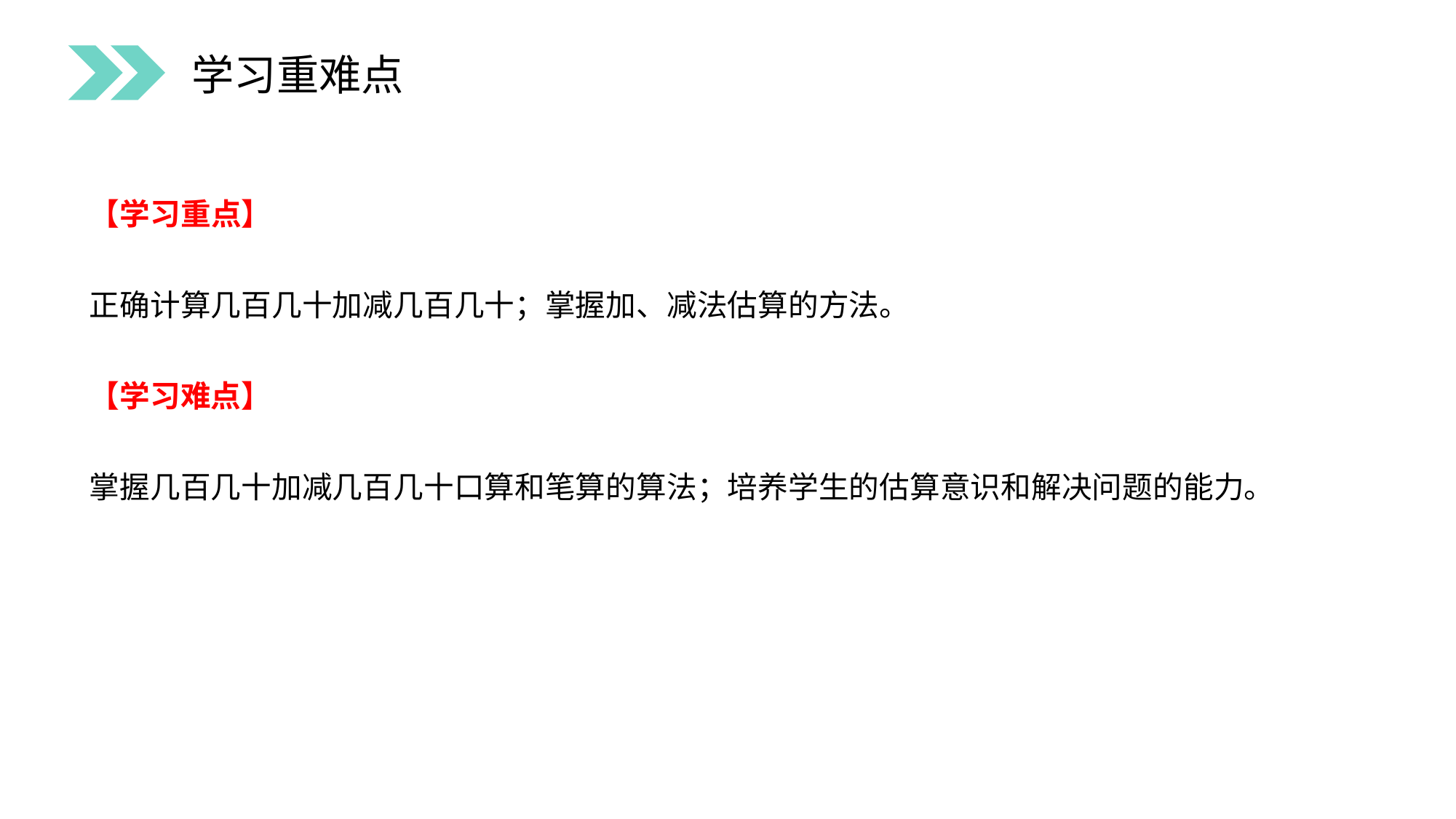

学习重难点
【学习重点】
正确计算几百几十加减几百几十；掌握加、减法估算的方法。
【学习难点】
掌握几百几十加减几百几十口算和笔算的算法；培养学生的估算意识和解决问题的能力。